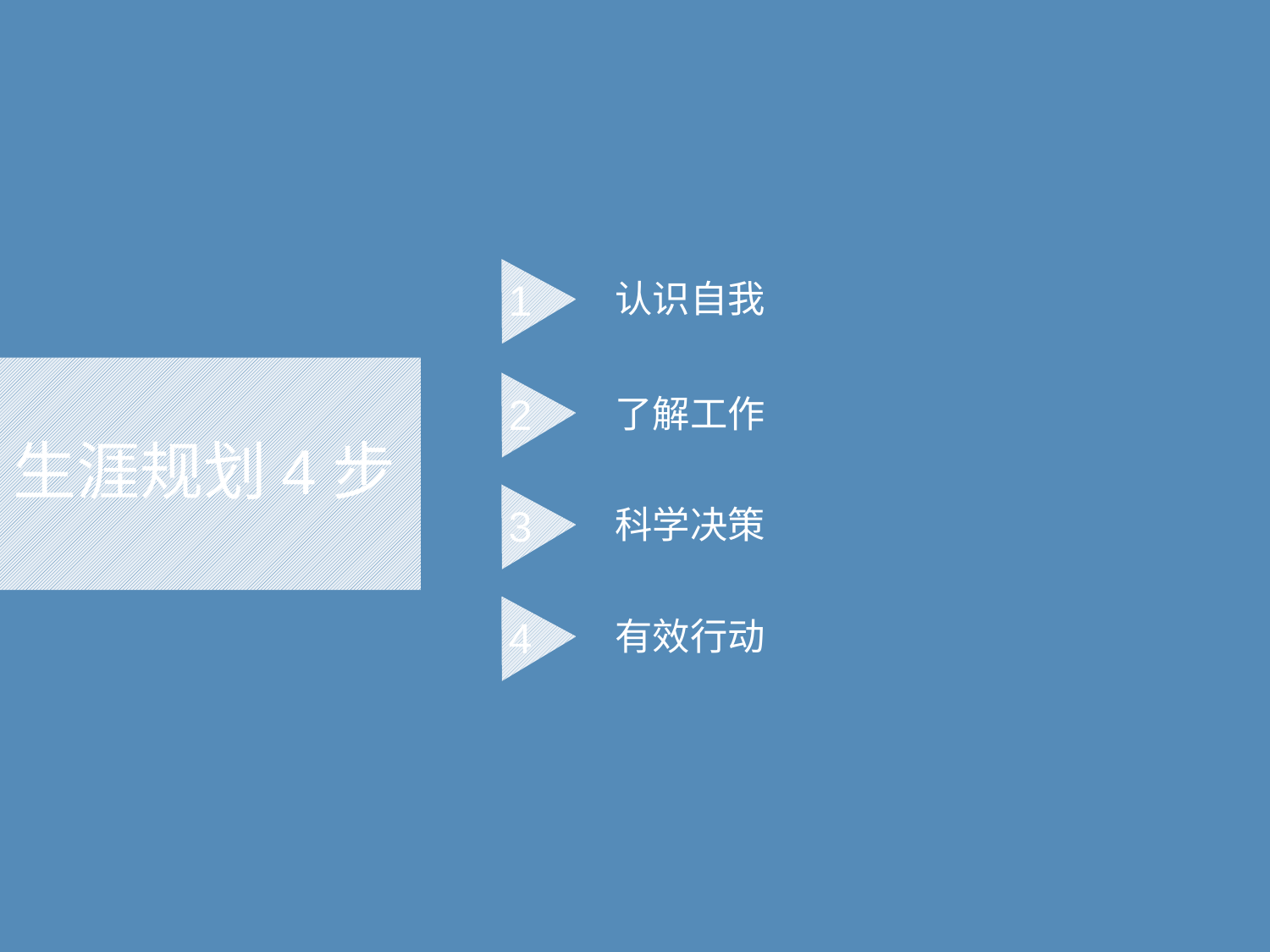

1
认识自我
# 生涯规划4步
2
了解工作
3
科学决策
4
有效行动